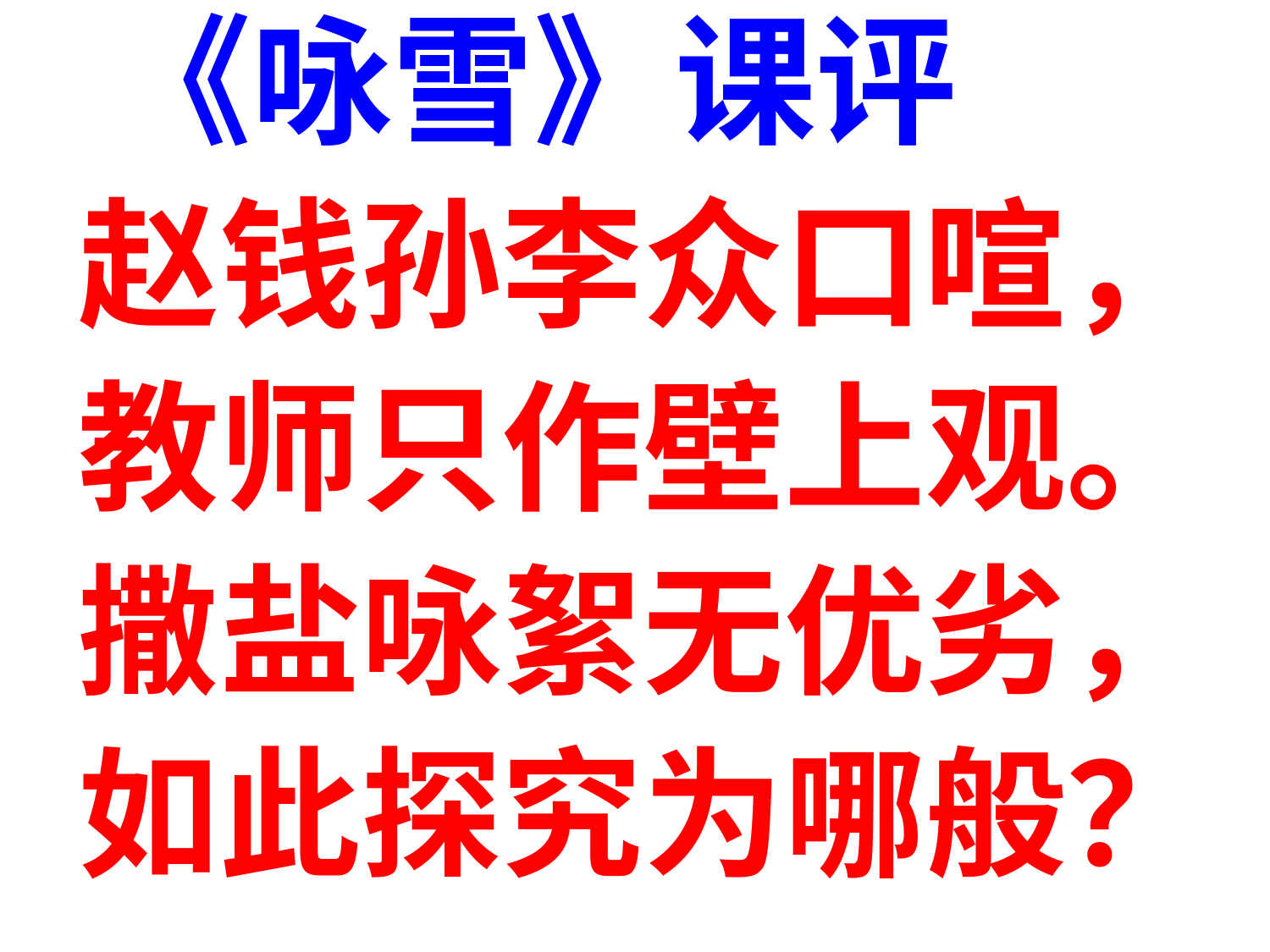

《咏雪》课评
 赵钱孙李众口喧，
 教师只作壁上观。
 撒盐咏絮无优劣，
 如此探究为哪般？